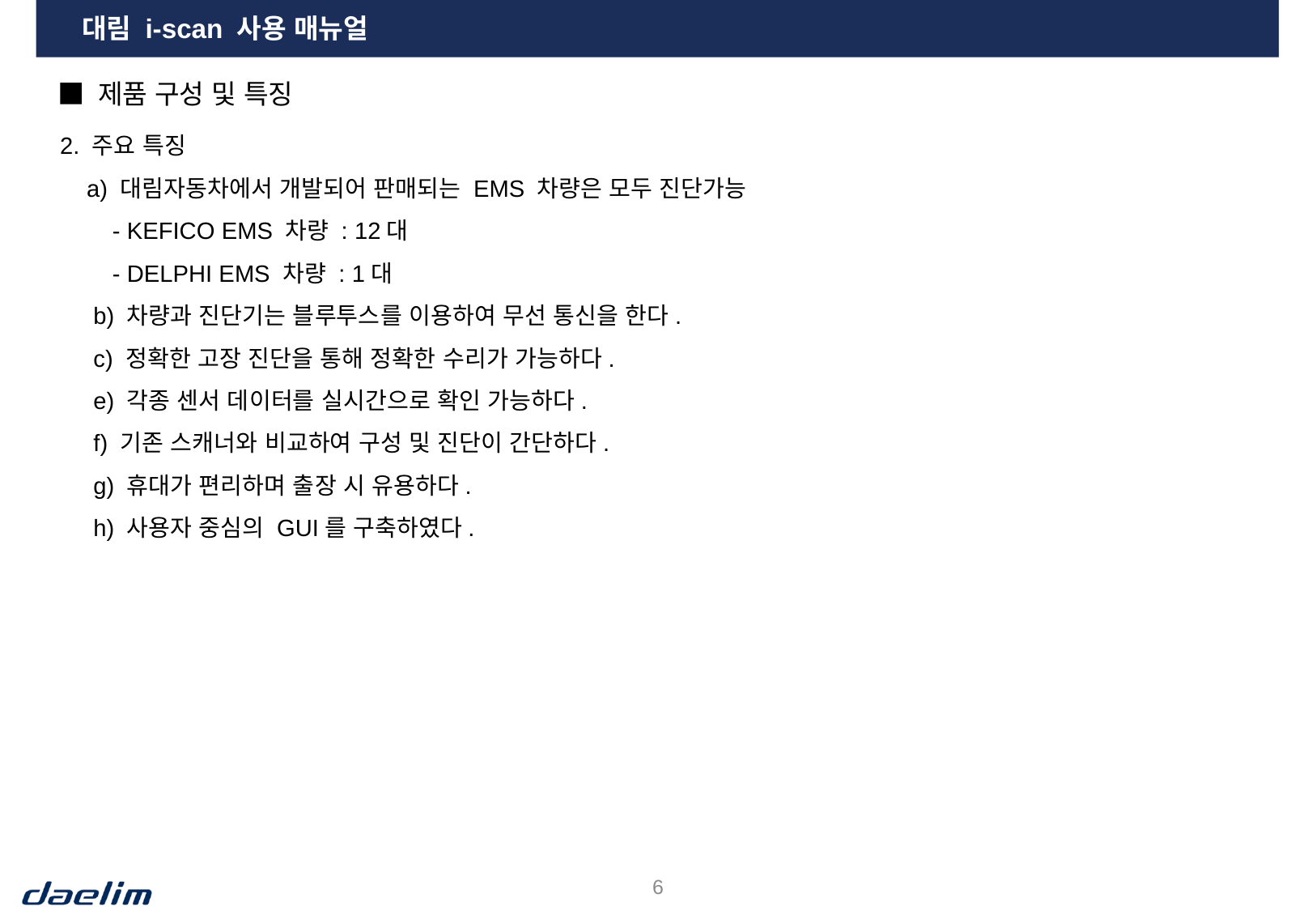

대림 i-scan 사용 매뉴얼
■ 제품 구성 및 특징
2. 주요 특징
    a) 대림자동차에서 개발되어 판매되는 EMS 차량은 모두 진단가능
       - KEFICO EMS 차량 : 12대
       - DELPHI EMS 차량 : 1대
     b) 차량과 진단기는 블루투스를 이용하여 무선 통신을 한다.
     c) 정확한 고장 진단을 통해 정확한 수리가 가능하다.
     e) 각종 센서 데이터를 실시간으로 확인 가능하다.
     f) 기존 스캐너와 비교하여 구성 및 진단이 간단하다.
     g) 휴대가 편리하며 출장 시 유용하다.
     h) 사용자 중심의 GUI를 구축하였다.
6